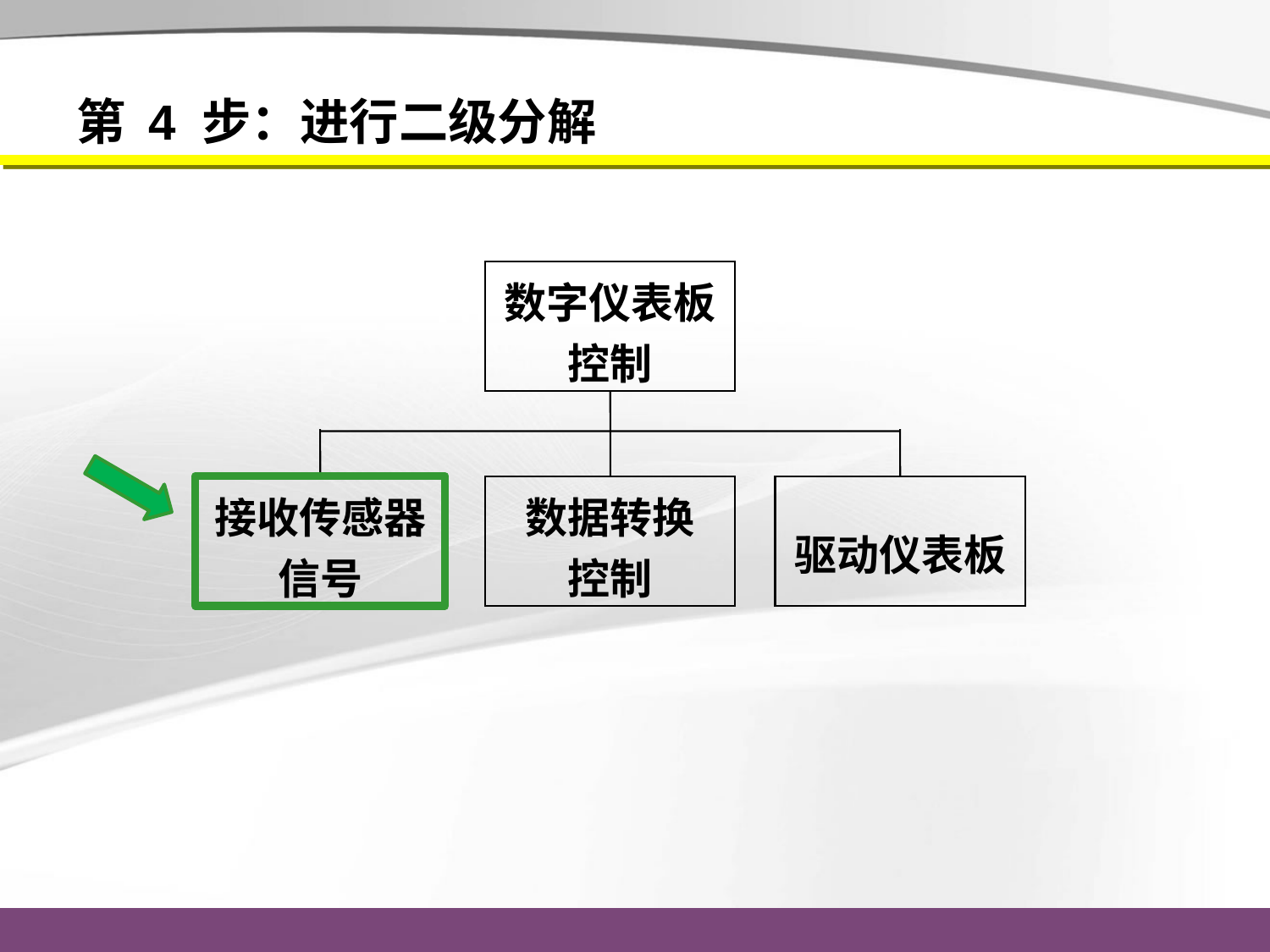

第 4 步：进行二级分解
数字仪表板
控制

接收传感器
信号
数据转换
控制
驱动仪表板